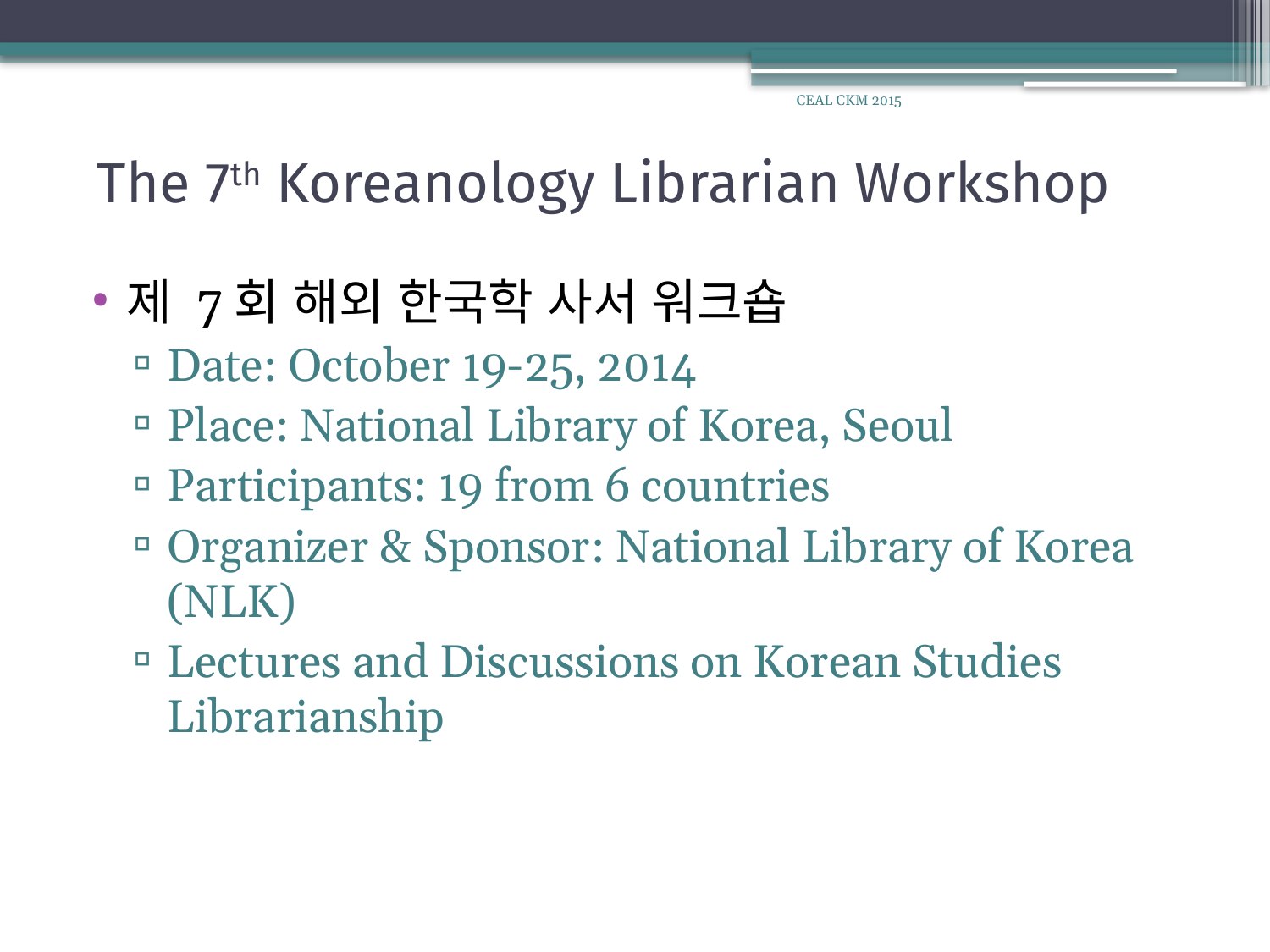

CEAL CKM 2015
# The 7th Koreanology Librarian Workshop
제 7회 해외 한국학 사서 워크숍
Date: October 19-25, 2014
Place: National Library of Korea, Seoul
Participants: 19 from 6 countries
Organizer & Sponsor: National Library of Korea (NLK)
Lectures and Discussions on Korean Studies Librarianship